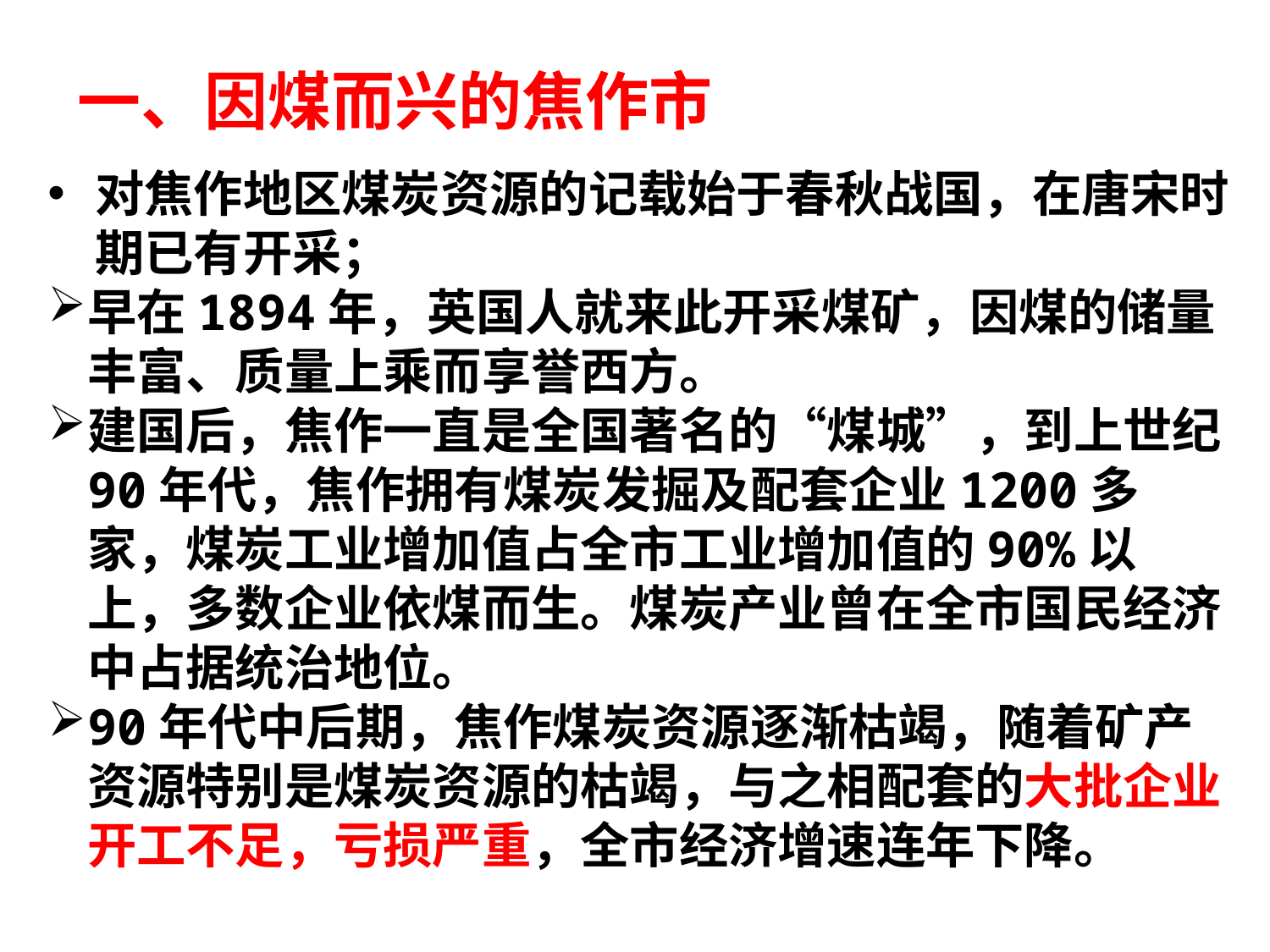

# 一、因煤而兴的焦作市
对焦作地区煤炭资源的记载始于春秋战国，在唐宋时期已有开采；
早在1894年，英国人就来此开采煤矿，因煤的储量丰富、质量上乘而享誉西方。
建国后，焦作一直是全国著名的“煤城”，到上世纪90年代，焦作拥有煤炭发掘及配套企业1200多家，煤炭工业增加值占全市工业增加值的90%以上，多数企业依煤而生。煤炭产业曾在全市国民经济中占据统治地位。
90年代中后期，焦作煤炭资源逐渐枯竭，随着矿产资源特别是煤炭资源的枯竭，与之相配套的大批企业开工不足，亏损严重，全市经济增速连年下降。